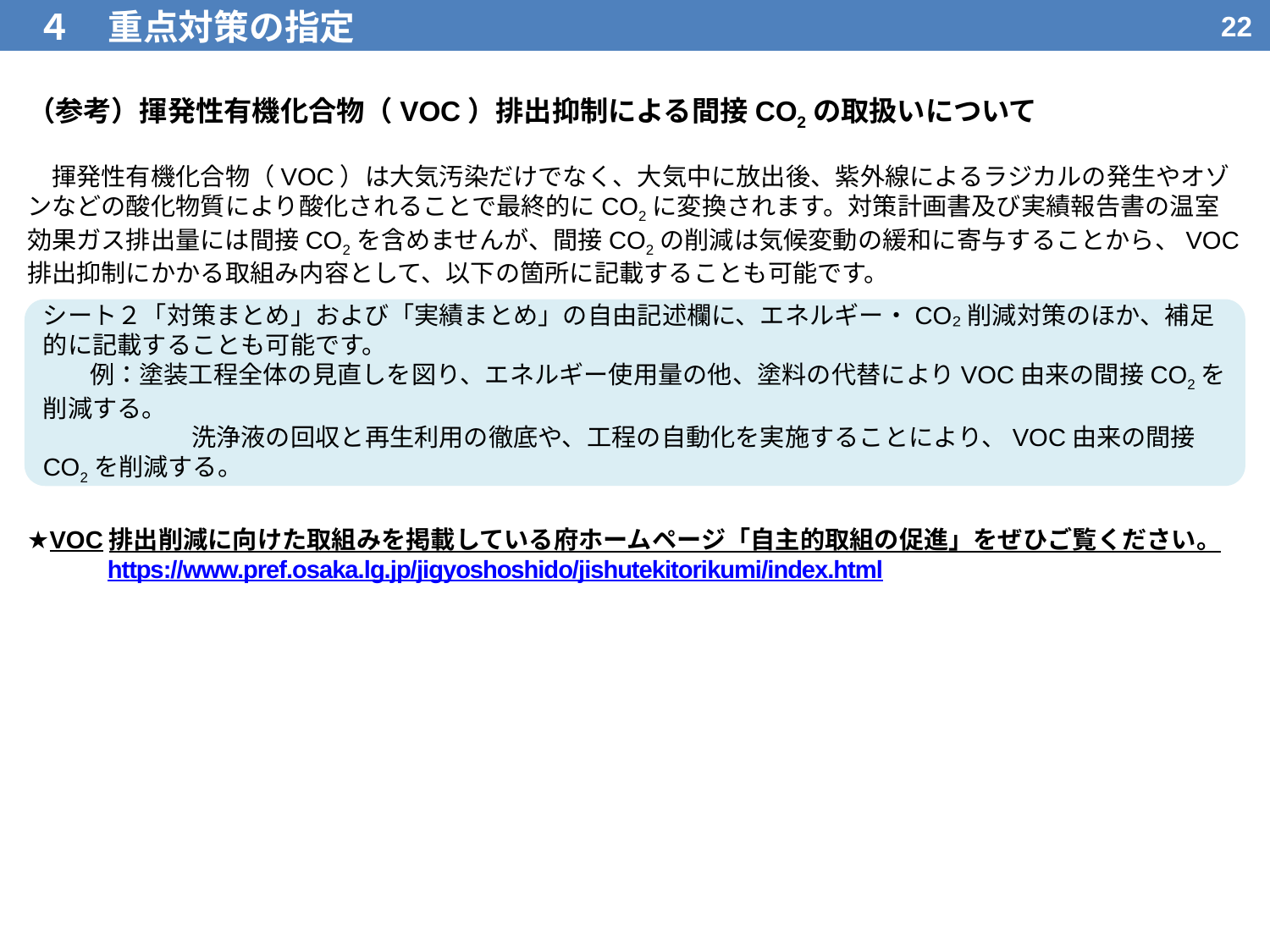

４　重点対策の指定
22
（参考）揮発性有機化合物（VOC）排出抑制による間接CO2の取扱いについて

　揮発性有機化合物（VOC）は大気汚染だけでなく、大気中に放出後、紫外線によるラジカルの発生やオゾンなどの酸化物質により酸化されることで最終的にCO2に変換されます。対策計画書及び実績報告書の温室効果ガス排出量には間接CO2を含めませんが、間接CO2の削減は気候変動の緩和に寄与することから、VOC排出抑制にかかる取組み内容として、以下の箇所に記載することも可能です。

★VOC排出削減に向けた取組みを掲載している府ホームページ「自主的取組の促進」をぜひご覧ください。
　　　https://www.pref.osaka.lg.jp/jigyoshoshido/jishutekitorikumi/index.html
シート２「対策まとめ」および「実績まとめ」の自由記述欄に、エネルギー・CO₂削減対策のほか、補足的に記載することも可能です。
　    例：塗装工程全体の見直しを図り、エネルギー使用量の他、塗料の代替によりVOC由来の間接CO2を削減する。
　　　　　　洗浄液の回収と再生利用の徹底や、工程の自動化を実施することにより、VOC由来の間接CO2を削減する。